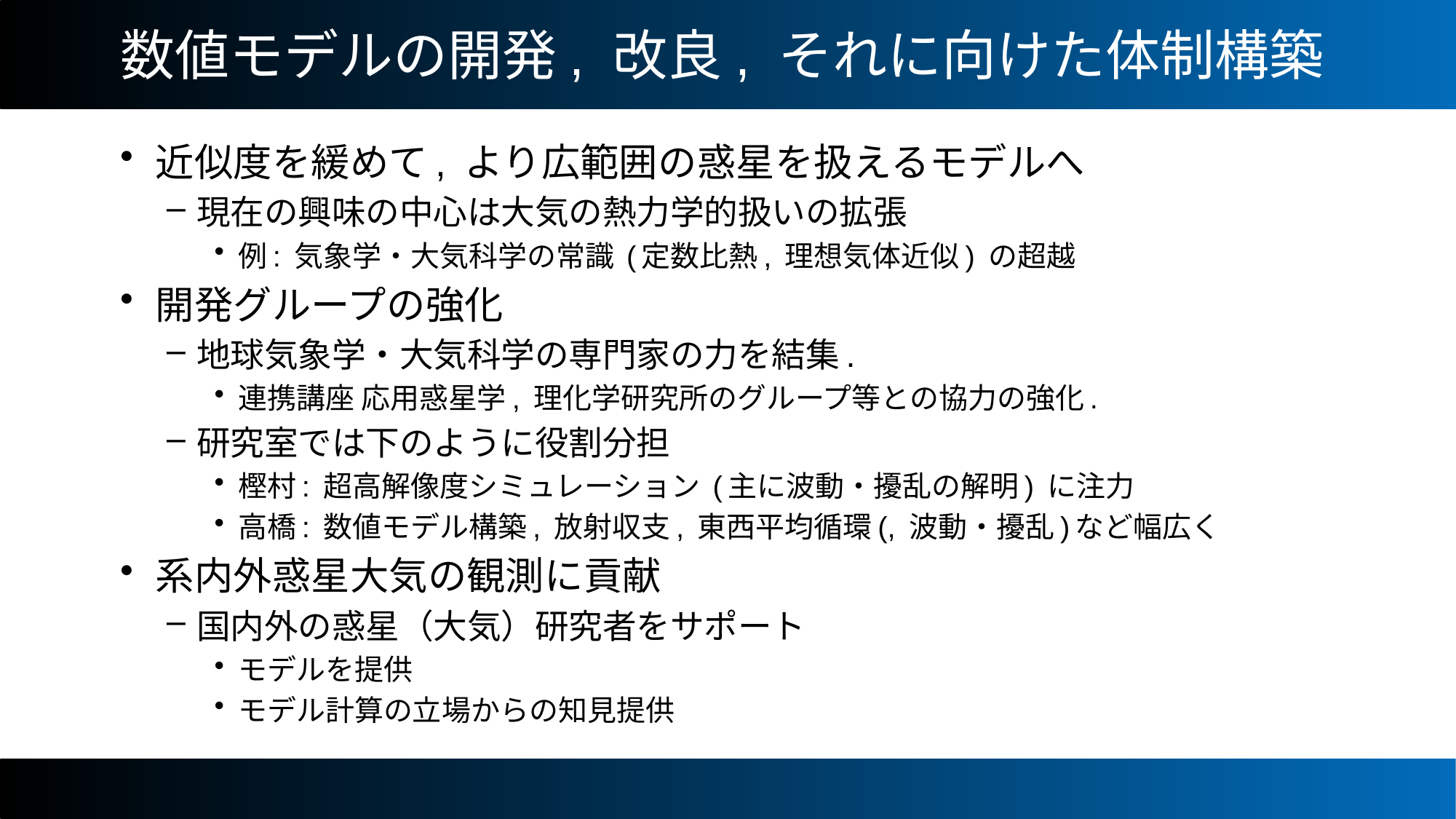

# 数値モデルの開発, 改良, それに向けた体制構築
近似度を緩めて, より広範囲の惑星を扱えるモデルへ
現在の興味の中心は大気の熱力学的扱いの拡張
例: 気象学・大気科学の常識 (定数比熱, 理想気体近似) の超越
開発グループの強化
地球気象学・大気科学の専門家の力を結集.
連携講座 応用惑星学, 理化学研究所のグループ等との協力の強化.
研究室では下のように役割分担
樫村: 超高解像度シミュレーション (主に波動・擾乱の解明) に注力
高橋: 数値モデル構築, 放射収支, 東西平均循環(, 波動・擾乱)など幅広く
系内外惑星大気の観測に貢献
国内外の惑星（大気）研究者をサポート
モデルを提供
モデル計算の立場からの知見提供